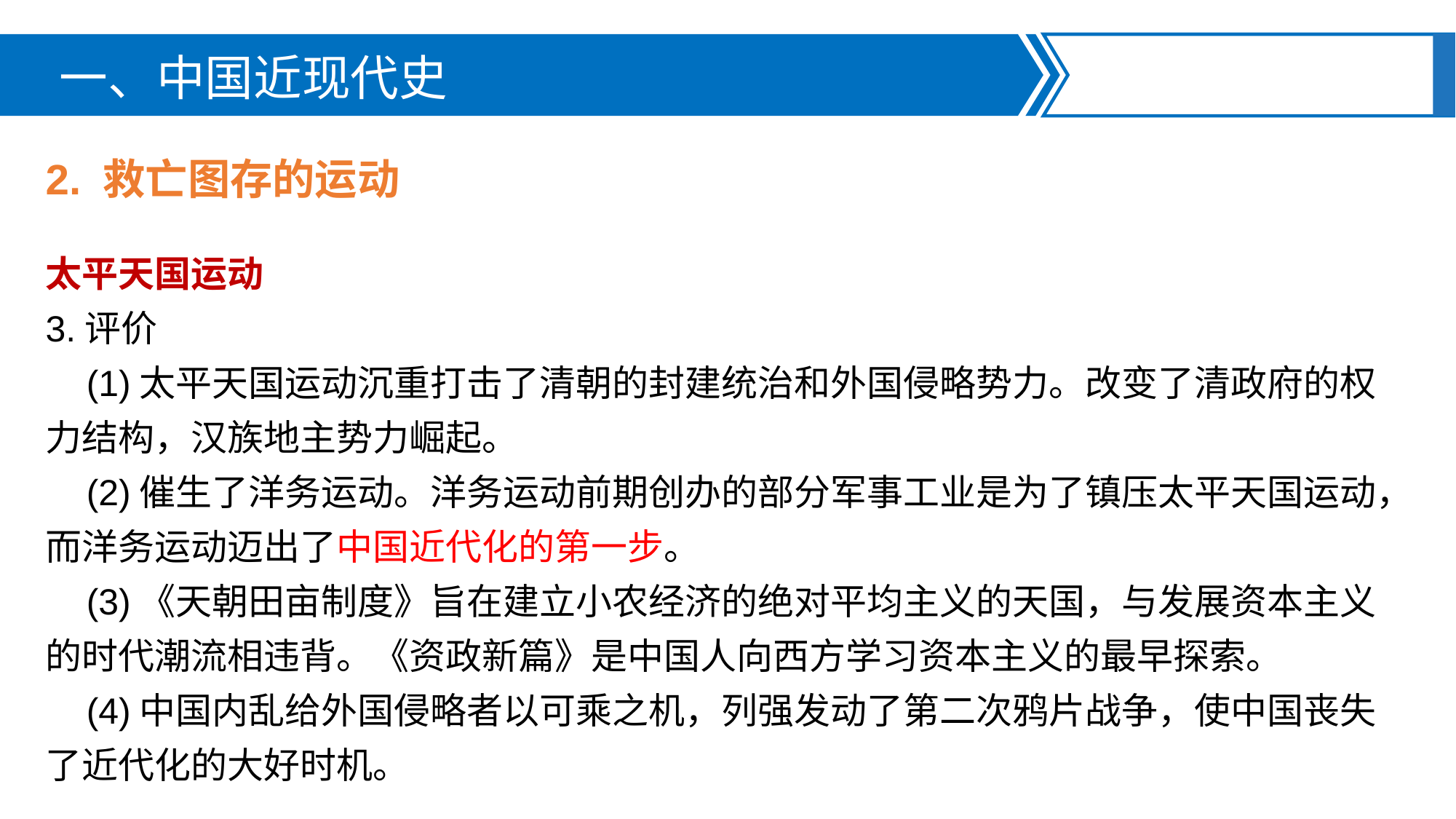

一、中国近现代史
2. 救亡图存的运动
太平天国运动
3.评价
    (1)太平天国运动沉重打击了清朝的封建统治和外国侵略势力。改变了清政府的权力结构，汉族地主势力崛起。
    (2)催生了洋务运动。洋务运动前期创办的部分军事工业是为了镇压太平天国运动，而洋务运动迈出了中国近代化的第一步。
    (3)《天朝田亩制度》旨在建立小农经济的绝对平均主义的天国，与发展资本主义的时代潮流相违背。《资政新篇》是中国人向西方学习资本主义的最早探索。
    (4)中国内乱给外国侵略者以可乘之机，列强发动了第二次鸦片战争，使中国丧失了近代化的大好时机。